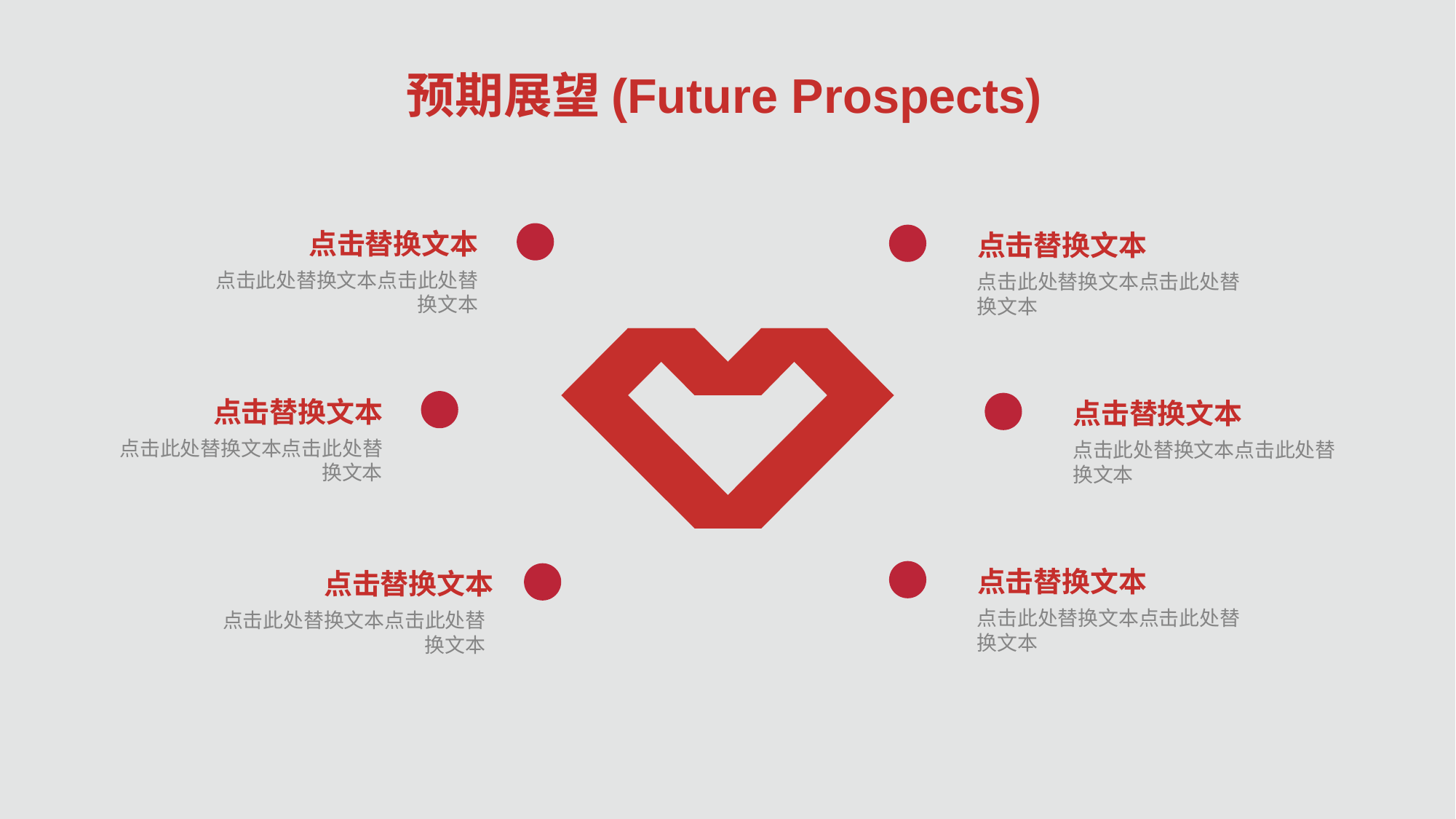

# 预期展望(Future Prospects)
点击替换文本

点击此处替换文本点击此处替换文本
点击替换文本

点击此处替换文本点击此处替换文本

点击替换文本

点击此处替换文本点击此处替换文本
点击替换文本

点击此处替换文本点击此处替换文本
点击替换文本

点击此处替换文本点击此处替换文本
点击替换文本

点击此处替换文本点击此处替换文本